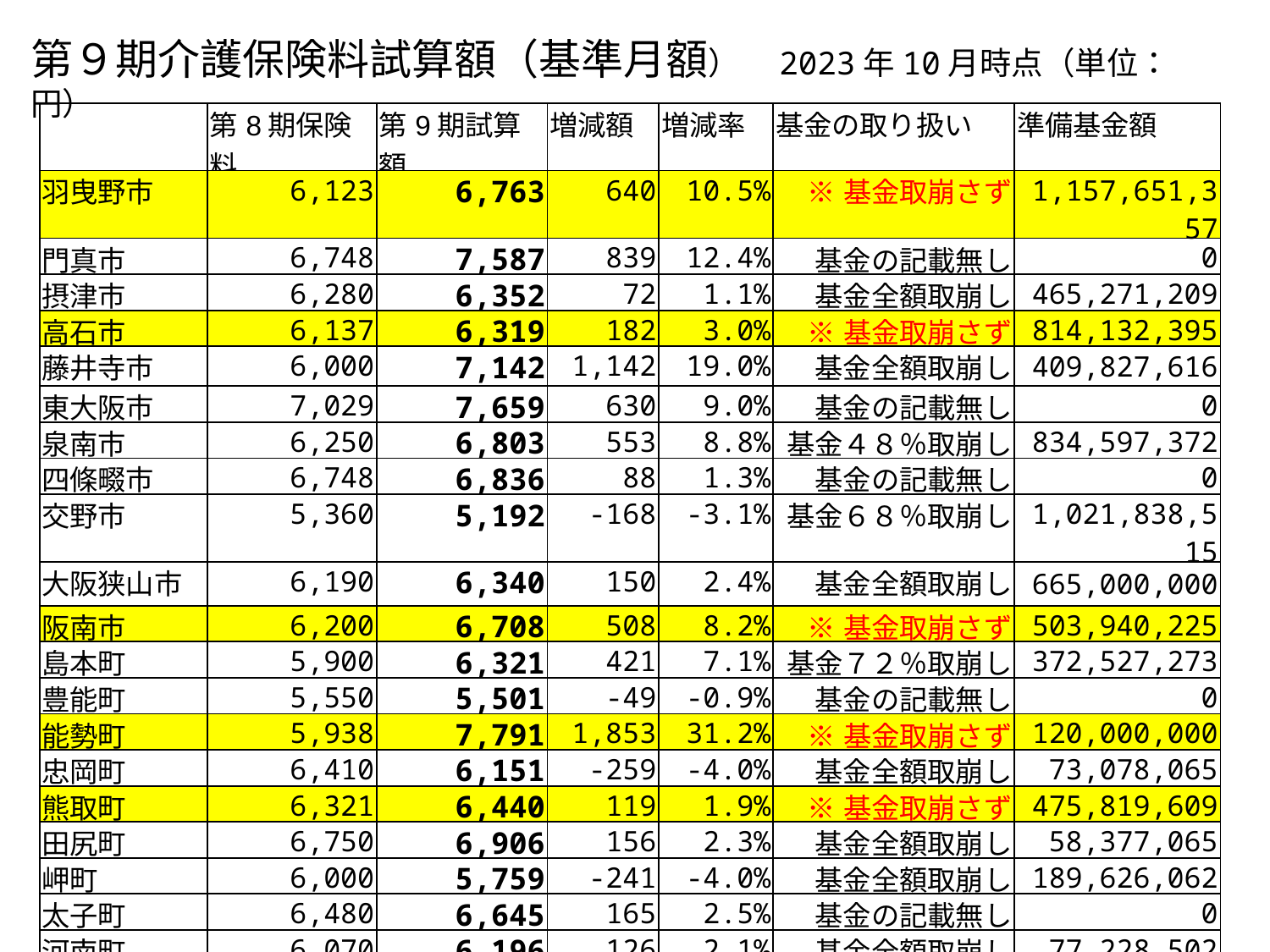

第９期介護保険料試算額（基準月額）　2023年10月時点（単位：円）
|  | 第8期保険料 | 第9期試算額 | 増減額 | 増減率 | 基金の取り扱い | 準備基金額 |
| --- | --- | --- | --- | --- | --- | --- |
| 羽曳野市 | 6,123 | 6,763 | 640 | 10.5% | ※基金取崩さず | 1,157,651,357 |
| 門真市 | 6,748 | 7,587 | 839 | 12.4% | 基金の記載無し | 0 |
| 摂津市 | 6,280 | 6,352 | 72 | 1.1% | 基金全額取崩し | 465,271,209 |
| 高石市 | 6,137 | 6,319 | 182 | 3.0% | ※基金取崩さず | 814,132,395 |
| 藤井寺市 | 6,000 | 7,142 | 1,142 | 19.0% | 基金全額取崩し | 409,827,616 |
| 東大阪市 | 7,029 | 7,659 | 630 | 9.0% | 基金の記載無し | 0 |
| 泉南市 | 6,250 | 6,803 | 553 | 8.8% | 基金４８％取崩し | 834,597,372 |
| 四條畷市 | 6,748 | 6,836 | 88 | 1.3% | 基金の記載無し | 0 |
| 交野市 | 5,360 | 5,192 | -168 | -3.1% | 基金６８％取崩し | 1,021,838,515 |
| 大阪狭山市 | 6,190 | 6,340 | 150 | 2.4% | 基金全額取崩し | 665,000,000 |
| 阪南市 | 6,200 | 6,708 | 508 | 8.2% | ※基金取崩さず | 503,940,225 |
| 島本町 | 5,900 | 6,321 | 421 | 7.1% | 基金７２％取崩し | 372,527,273 |
| 豊能町 | 5,550 | 5,501 | -49 | -0.9% | 基金の記載無し | 0 |
| 能勢町 | 5,938 | 7,791 | 1,853 | 31.2% | ※基金取崩さず | 120,000,000 |
| 忠岡町 | 6,410 | 6,151 | -259 | -4.0% | 基金全額取崩し | 73,078,065 |
| 熊取町 | 6,321 | 6,440 | 119 | 1.9% | ※基金取崩さず | 475,819,609 |
| 田尻町 | 6,750 | 6,906 | 156 | 2.3% | 基金全額取崩し | 58,377,065 |
| 岬町 | 6,000 | 5,759 | -241 | -4.0% | 基金全額取崩し | 189,626,062 |
| 太子町 | 6,480 | 6,645 | 165 | 2.5% | 基金の記載無し | 0 |
| 河南町 | 6,070 | 6,196 | 126 | 2.1% | 基金全額取崩し | 77,228,502 |
| 千早赤阪村 | 4,390 | 4,757 | 367 | 8.4% | 基金５４％取崩し | 154,930,703 |